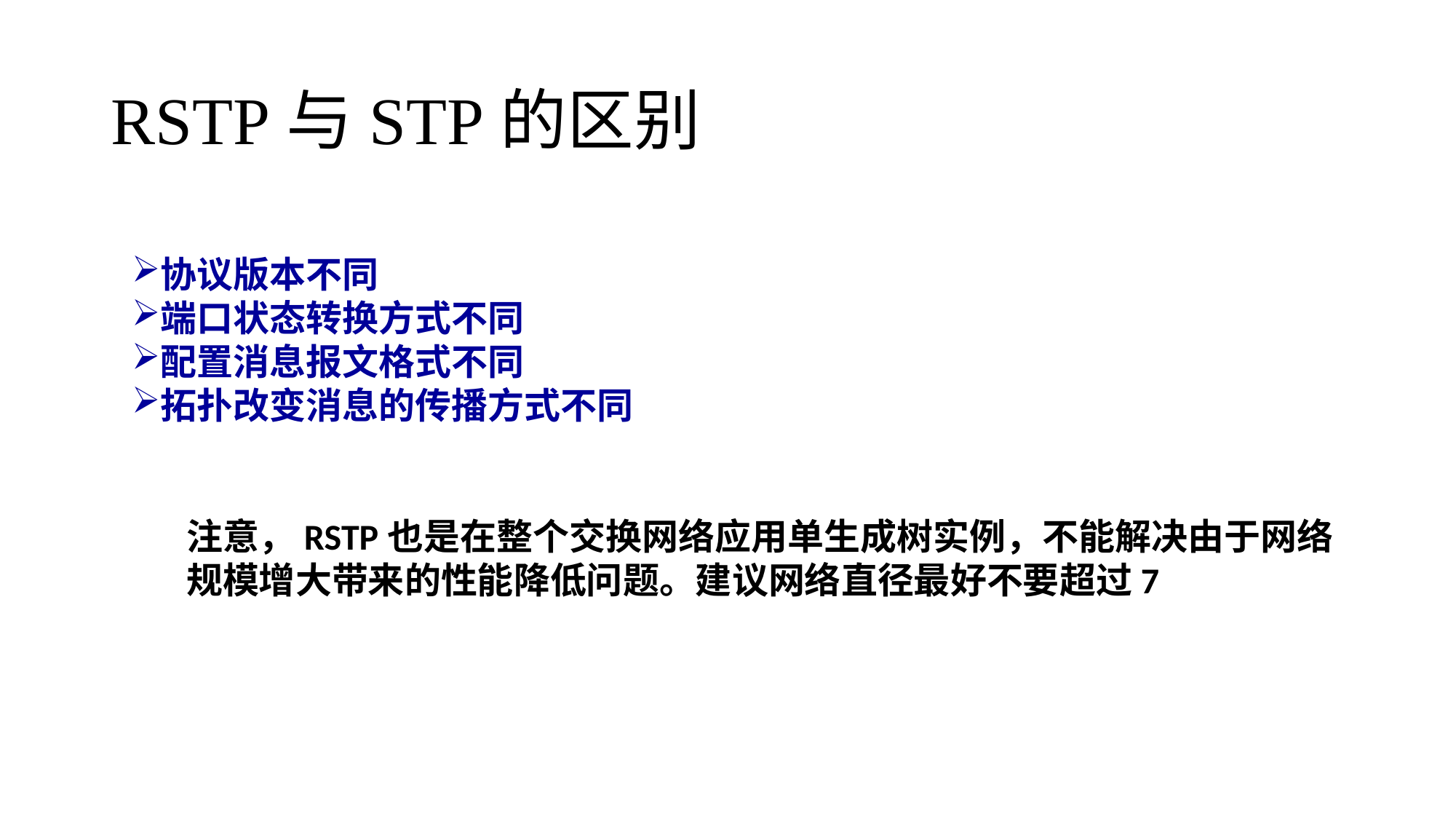

RSTP与STP的区别
协议版本不同
端口状态转换方式不同
配置消息报文格式不同
拓扑改变消息的传播方式不同

注意，RSTP也是在整个交换网络应用单生成树实例，不能解决由于网络规模增大带来的性能降低问题。建议网络直径最好不要超过7
26